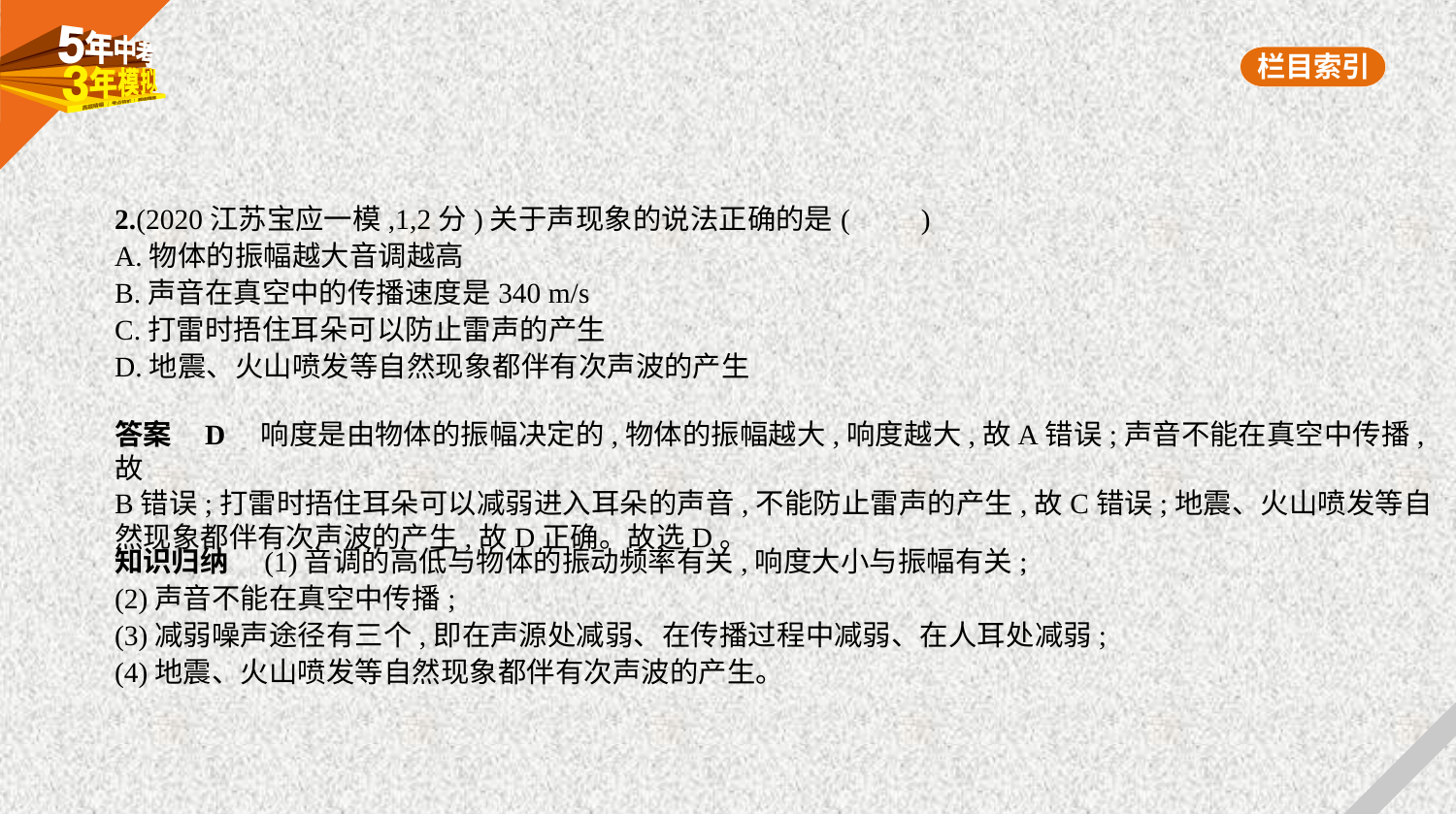

2.(2020江苏宝应一模,1,2分)关于声现象的说法正确的是(　　)
A.物体的振幅越大音调越高
B.声音在真空中的传播速度是340 m/s
C.打雷时捂住耳朵可以防止雷声的产生
D.地震、火山喷发等自然现象都伴有次声波的产生
答案    D　响度是由物体的振幅决定的,物体的振幅越大,响度越大,故A错误;声音不能在真空中传播,故
B错误;打雷时捂住耳朵可以减弱进入耳朵的声音,不能防止雷声的产生,故C错误;地震、火山喷发等自
然现象都伴有次声波的产生,故D正确。故选D。
知识归纳　(1)音调的高低与物体的振动频率有关,响度大小与振幅有关;
(2)声音不能在真空中传播;
(3)减弱噪声途径有三个,即在声源处减弱、在传播过程中减弱、在人耳处减弱;
(4)地震、火山喷发等自然现象都伴有次声波的产生。